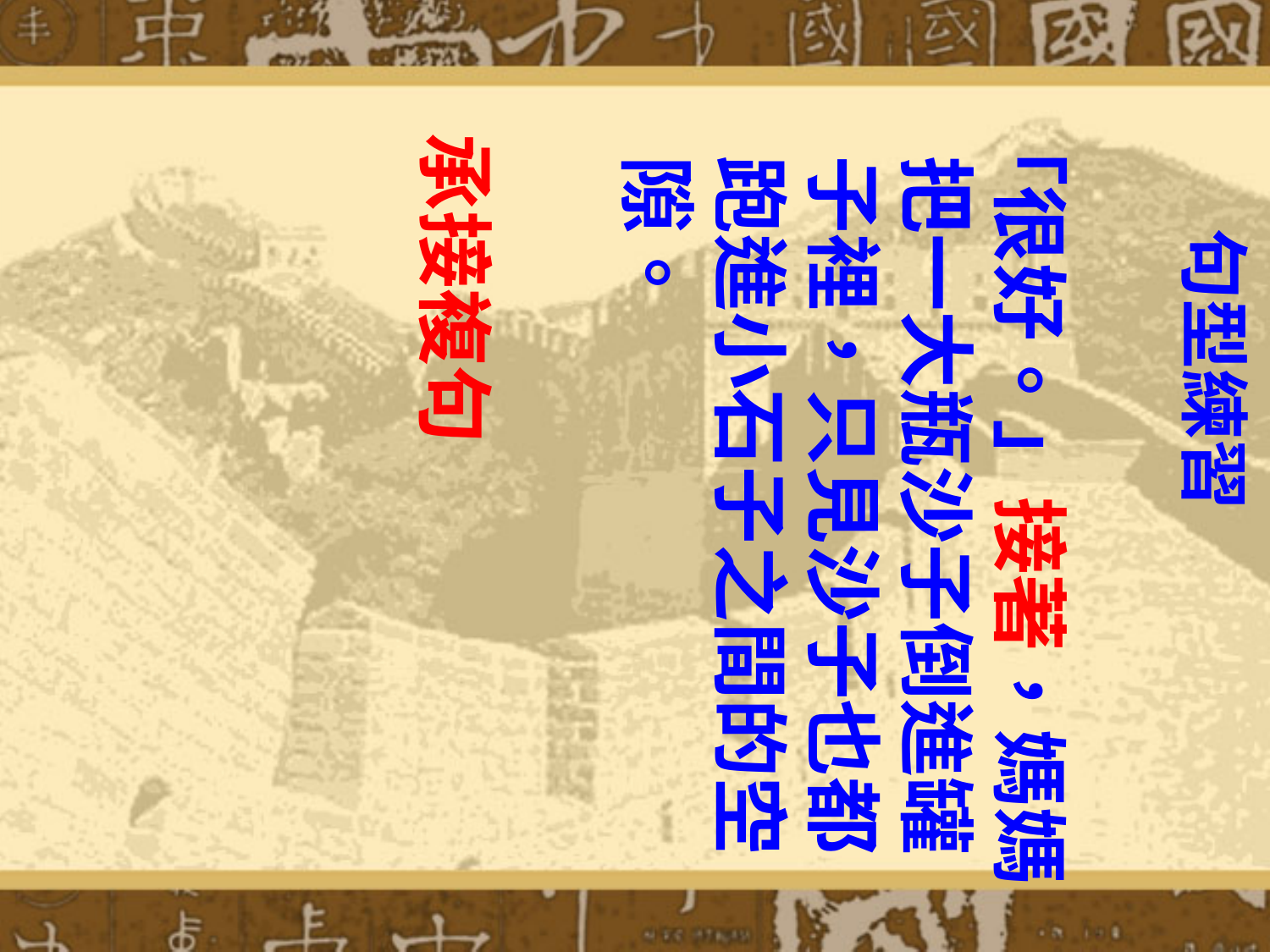

「很好。」接著，媽媽把一大瓶沙子倒進罐子裡，只見沙子也都跑進小石子之間的空隙。
承接複句
句型練習